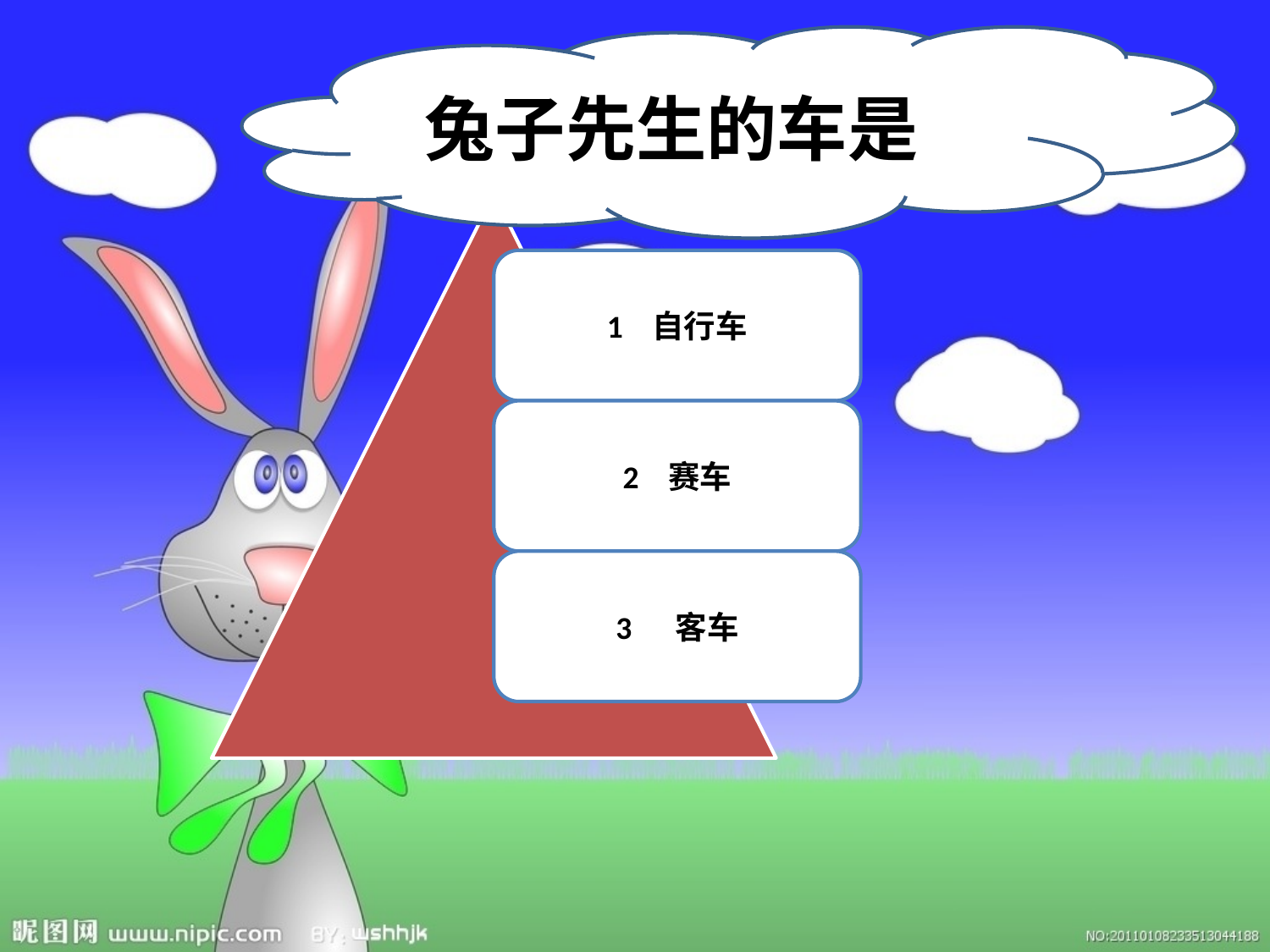

兔子先生的车是
1   自行车
2   赛车
3     客车